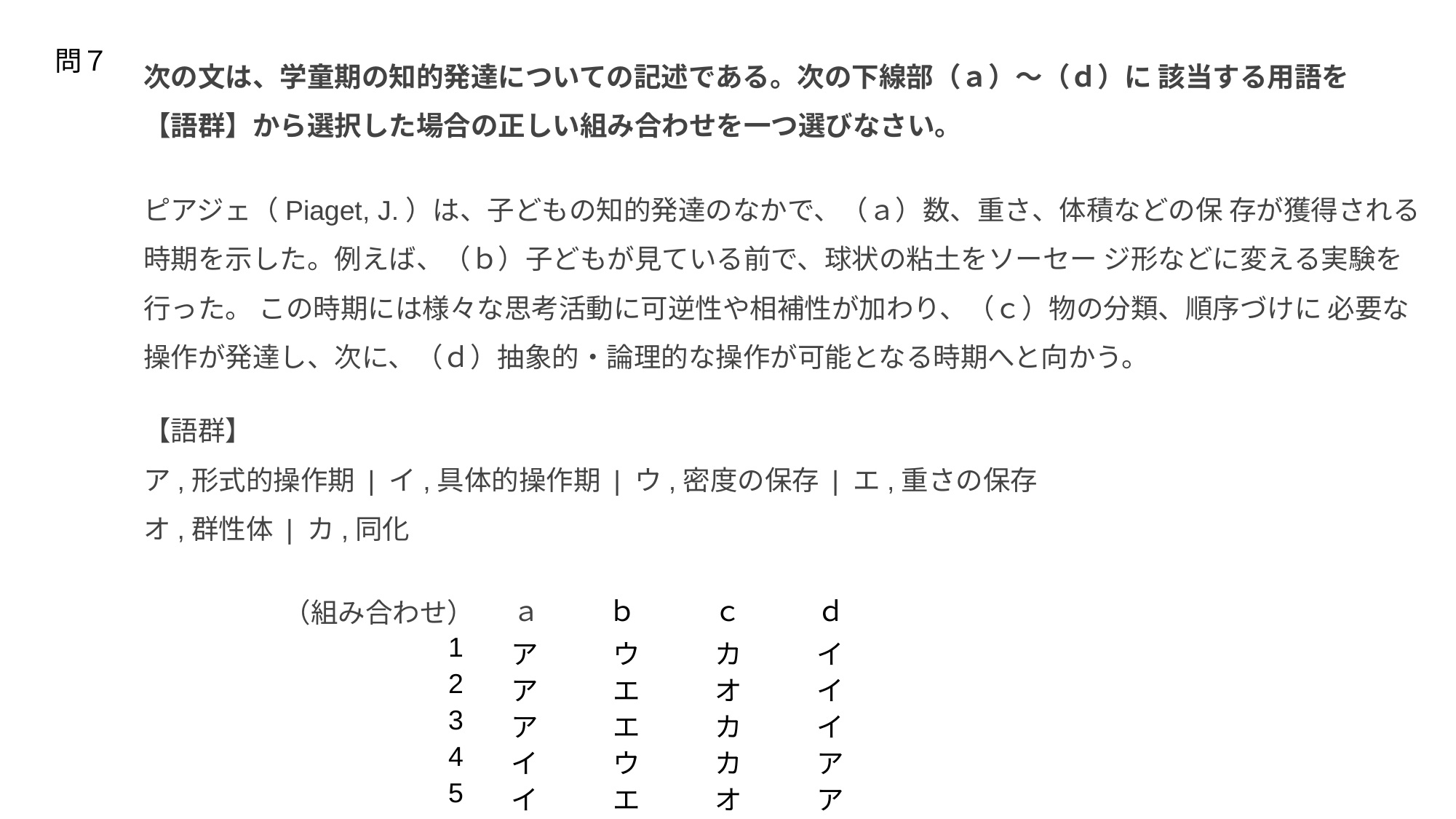

次の文は、学童期の知的発達についての記述である。次の下線部（ａ）～（ｄ）に 該当する用語を【語群】から選択した場合の正しい組み合わせを一つ選びなさい。
問７
ピアジェ（Piaget, J.）は、子どもの知的発達のなかで、（ａ）数、重さ、体積などの保 存が獲得される時期を示した。例えば、（ｂ）子どもが見ている前で、球状の粘土をソーセー ジ形などに変える実験を行った。 この時期には様々な思考活動に可逆性や相補性が加わり、（ｃ）物の分類、順序づけに 必要な操作が発達し、次に、（ｄ）抽象的・論理的な操作が可能となる時期へと向かう。
【語群】
ア,形式的操作期 | イ,具体的操作期 | ウ,密度の保存 | エ,重さの保存
オ,群性体 | カ,同化
| ａ | ｂ | ｃ | ｄ |
| --- | --- | --- | --- |
（組み合わせ）
| 1 | ア | ウ | カ | イ |
| --- | --- | --- | --- | --- |
| 2 | ア | エ | オ | イ |
| 3 | ア | エ | カ | イ |
| 4 | イ | ウ | カ | ア |
| 5 | イ | エ | オ | ア |